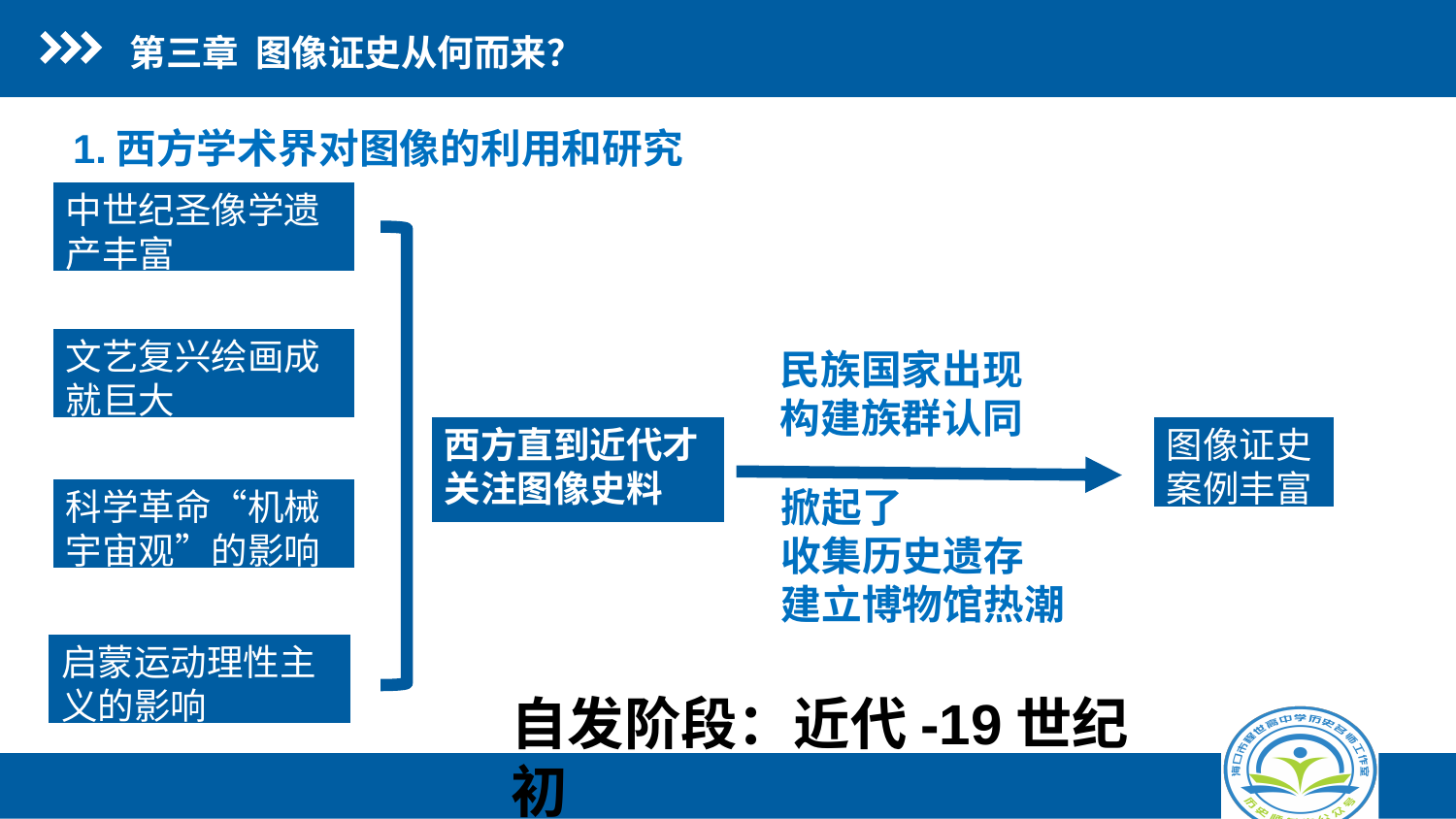

第三章  图像证史从何而来？
1.西方学术界对图像的利用和研究
中世纪圣像学遗产丰富

文艺复兴绘画成就巨大

民族国家出现
构建族群认同
图像证史
案例丰富
西方直到近代才关注图像史料

科学革命“机械宇宙观”的影响
掀起了
收集历史遗存
建立博物馆热潮

启蒙运动理性主义的影响

自发阶段：近代-19世纪初